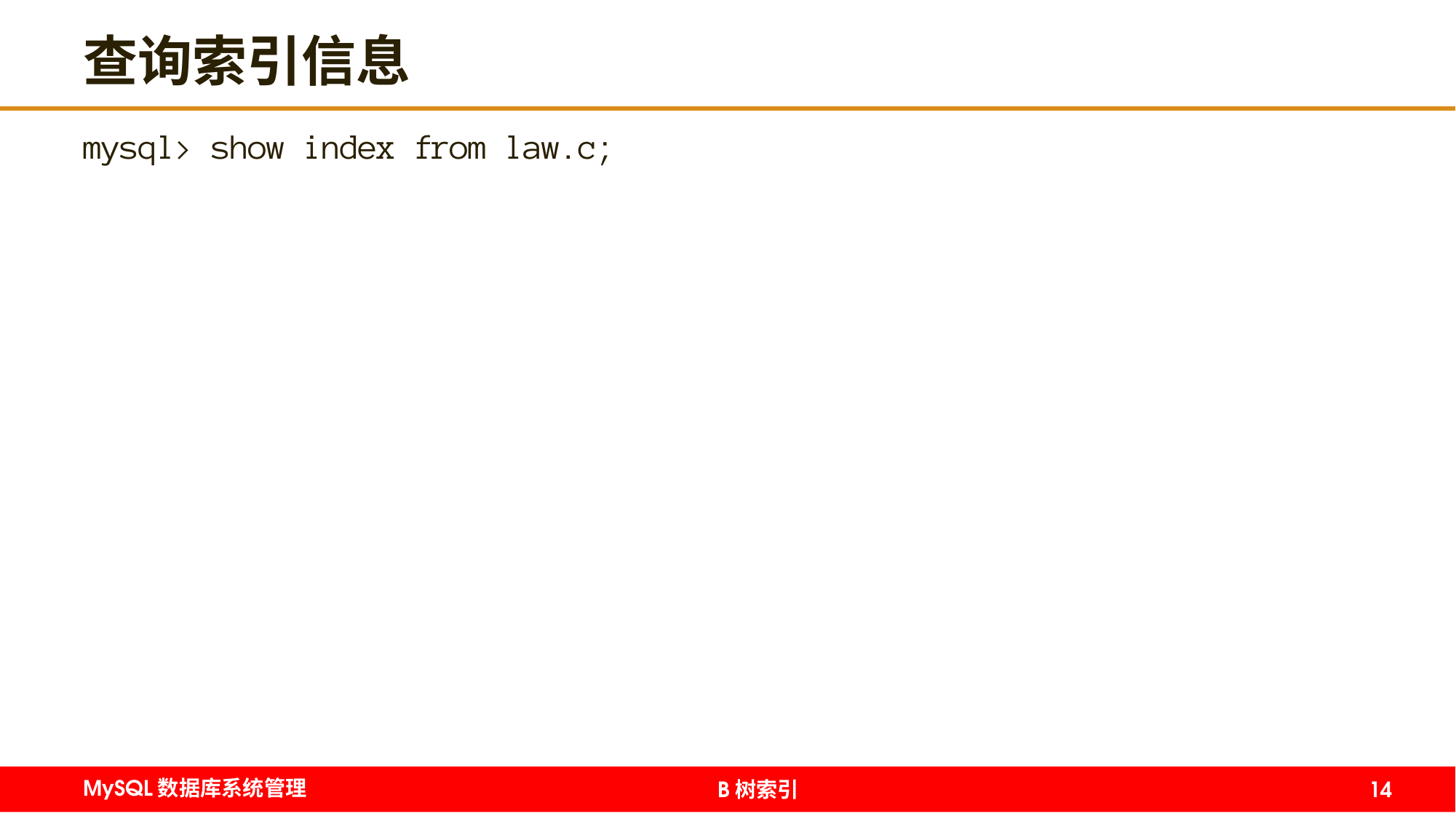

# 查询索引信息
mysql> show index from law.c;